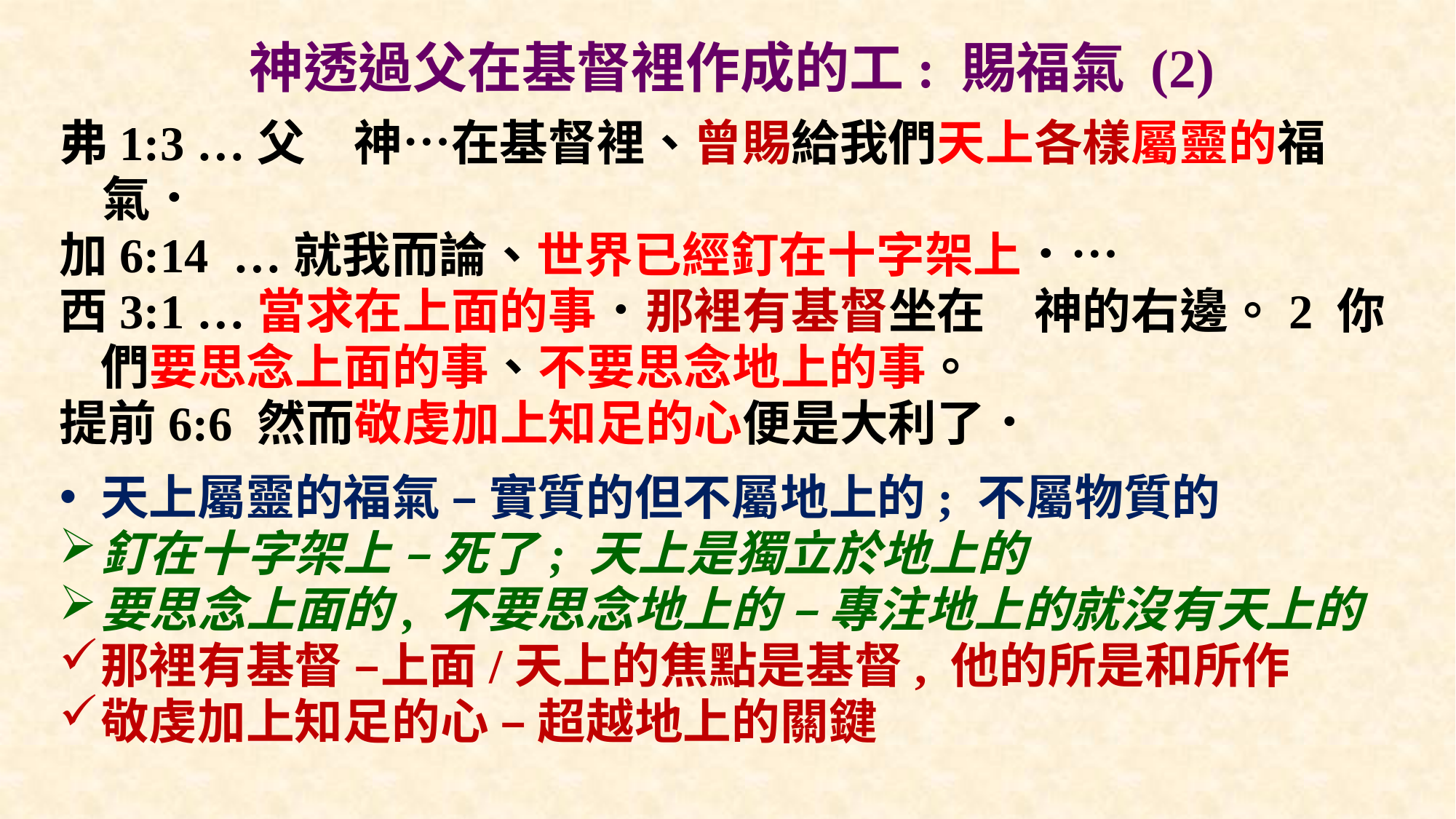

# 神透過父在基督裡作成的工: 賜福氣 (2)
弗1:3 …父　神…在基督裡、曾賜給我們天上各樣屬靈的福氣．
加6:14  …就我而論、世界已經釘在十字架上．…
西3:1 …當求在上面的事．那裡有基督坐在　神的右邊。2 你們要思念上面的事、不要思念地上的事。
提前6:6 然而敬虔加上知足的心便是大利了．
天上屬靈的福氣 – 實質的但不屬地上的; 不屬物質的
釘在十字架上 – 死了; 天上是獨立於地上的
要思念上面的, 不要思念地上的 – 專注地上的就沒有天上的
那裡有基督 –上面/天上的焦點是基督, 他的所是和所作
敬虔加上知足的心 – 超越地上的關鍵